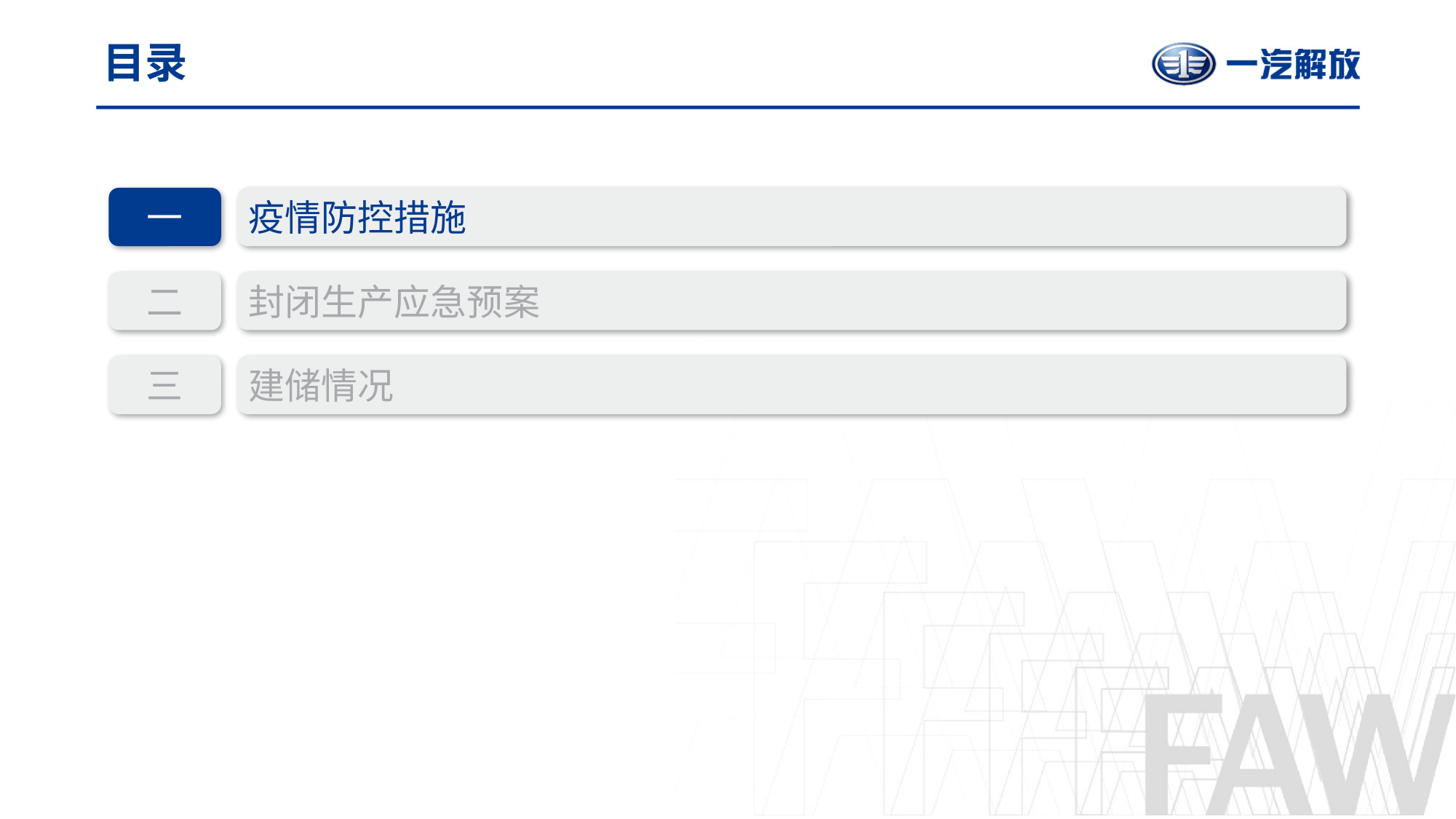

目录
一
疫情防控措施
二
封闭生产应急预案
三
建储情况